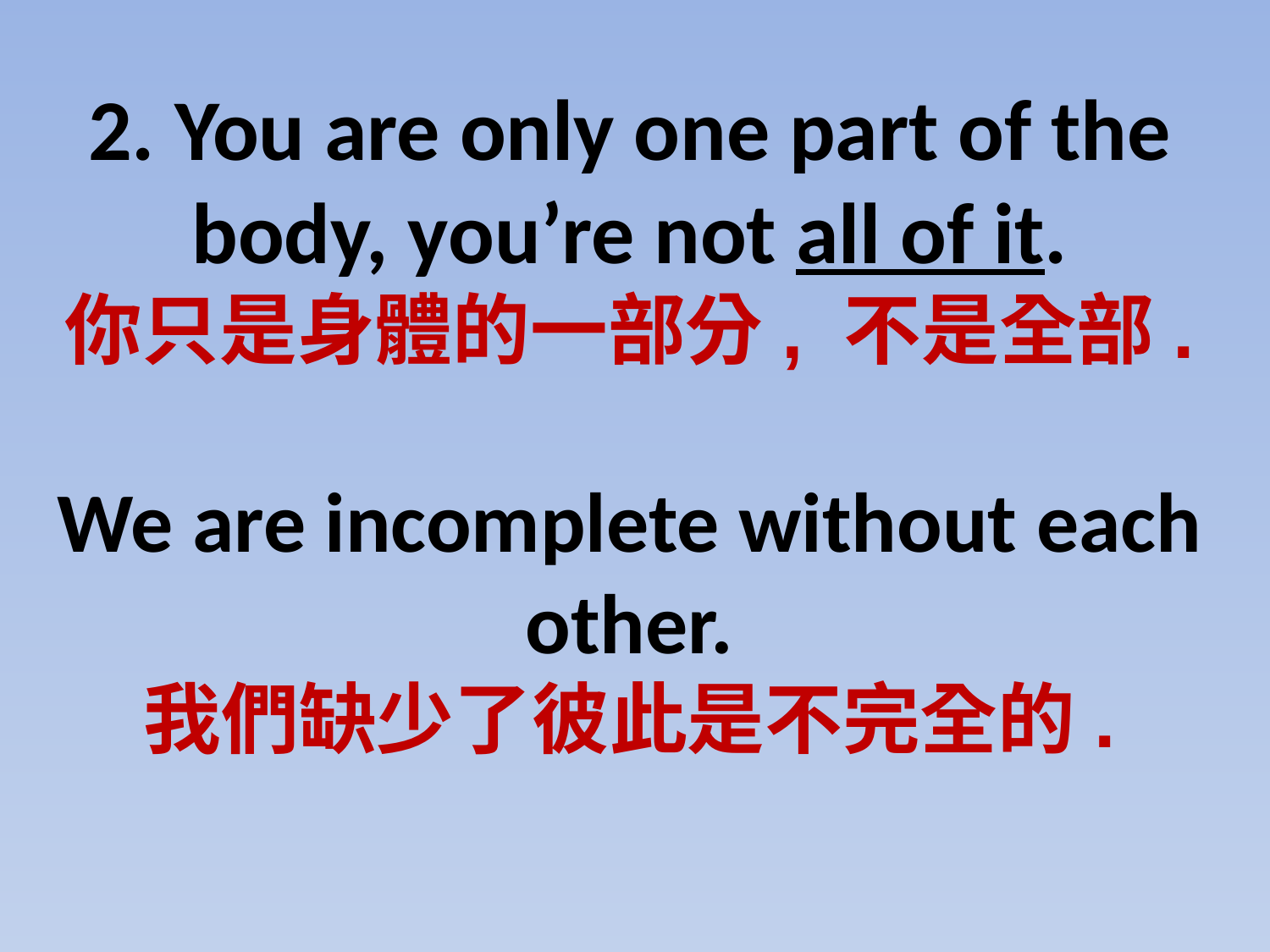

# 2. You are only one part of the body, you’re not all of it. 你只是身體的一部分, 不是全部.   We are incomplete without each other. 我們缺少了彼此是不完全的.